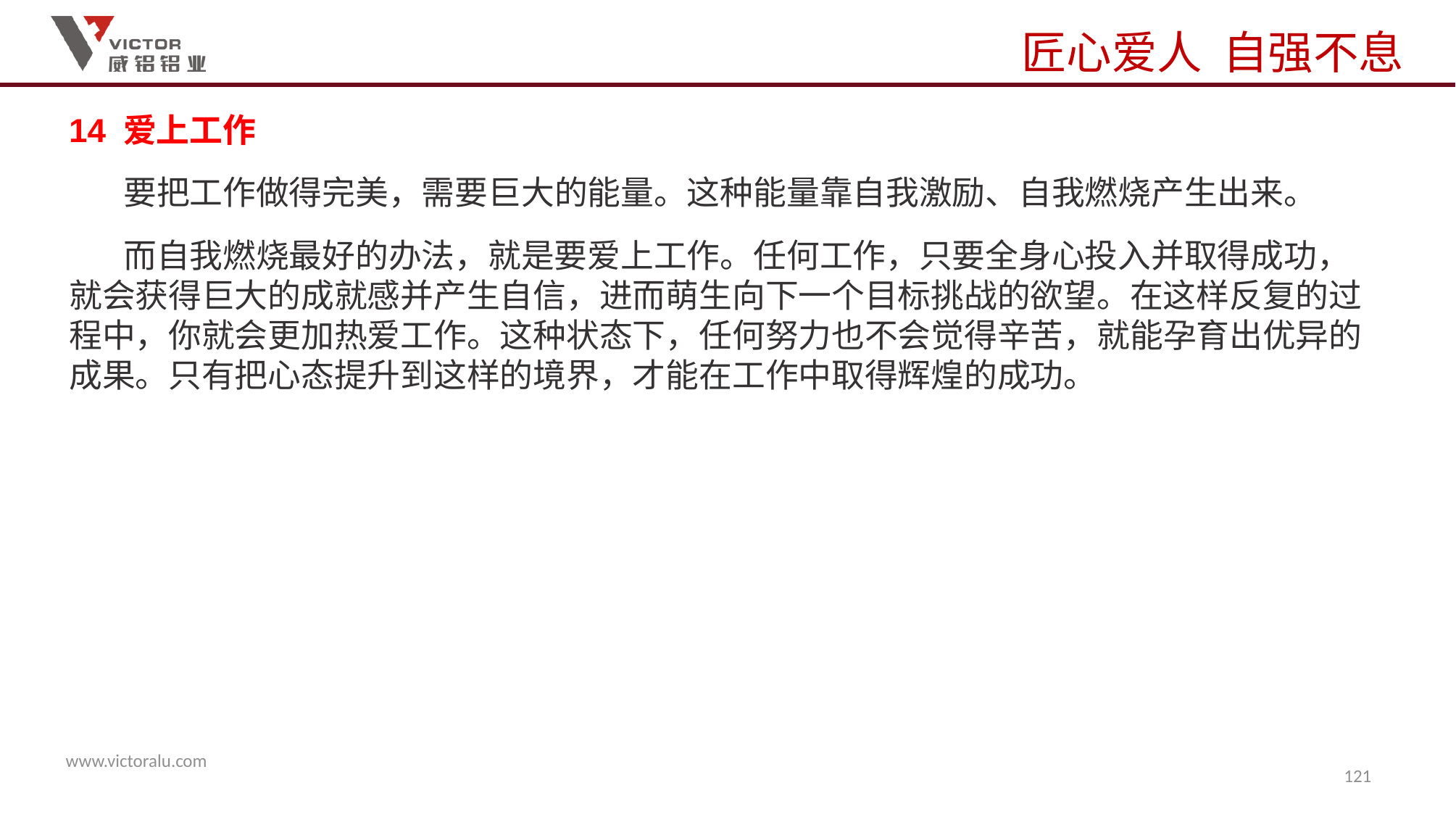

14 爱上工作
要把工作做得完美，需要巨大的能量。这种能量靠自我激励、自我燃烧产生出来。
而自我燃烧最好的办法，就是要爱上工作。任何工作，只要全身心投入并取得成功，就会获得巨大的成就感并产生自信，进而萌生向下一个目标挑战的欲望。在这样反复的过程中，你就会更加热爱工作。这种状态下，任何努力也不会觉得辛苦，就能孕育出优异的成果。只有把心态提升到这样的境界，才能在工作中取得辉煌的成功。

121